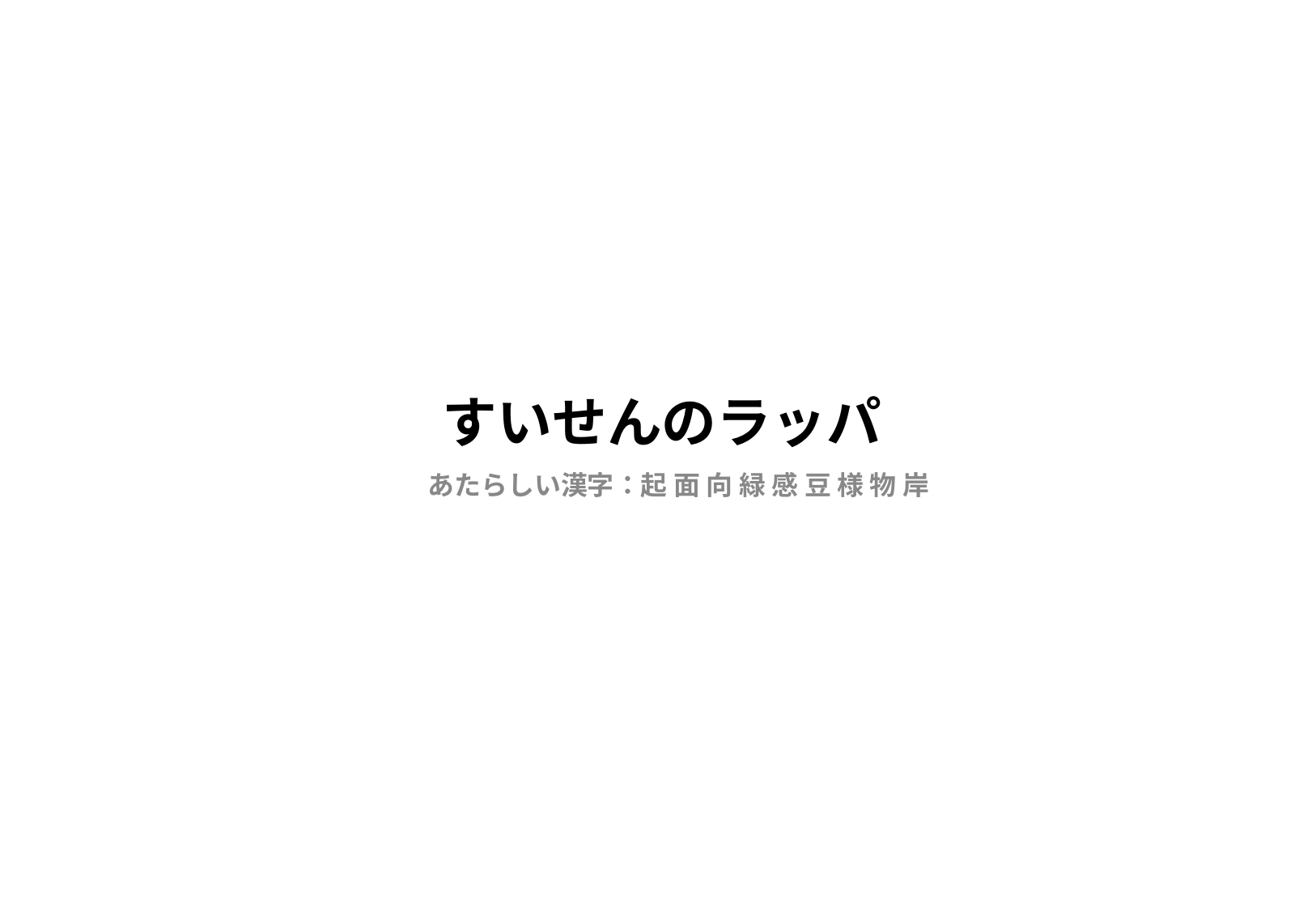

# すいせんのラッパ
あたらしい漢字：起 面 向 緑 感 豆 様 物 岸